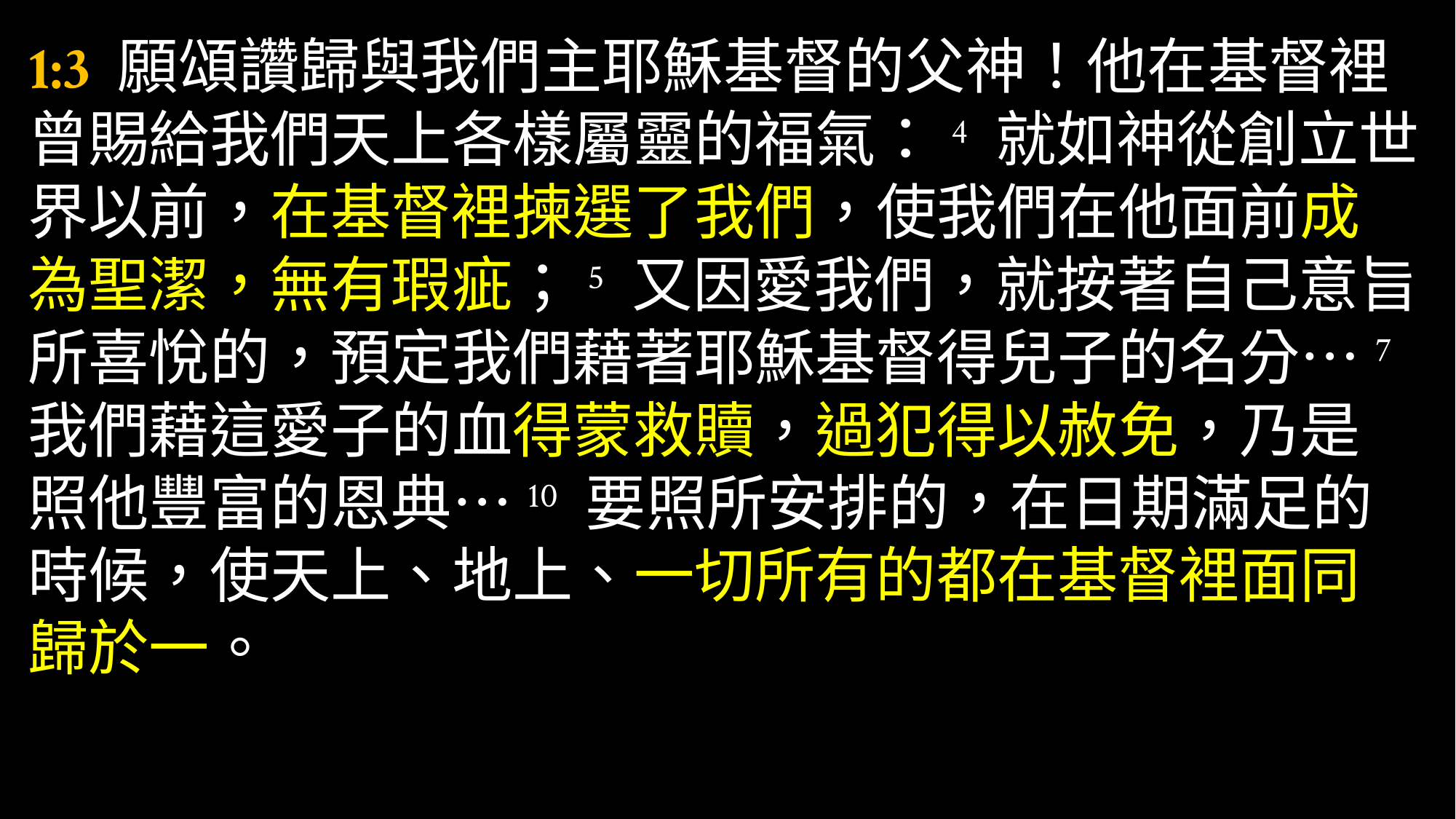

1:3 願頌讚歸與我們主耶穌基督的父神！他在基督裡曾賜給我們天上各樣屬靈的福氣：4 就如神從創立世界以前，在基督裡揀選了我們，使我們在他面前成為聖潔，無有瑕疵；5 又因愛我們，就按著自己意旨所喜悅的，預定我們藉著耶穌基督得兒子的名分…7 我們藉這愛子的血得蒙救贖，過犯得以赦免，乃是照他豐富的恩典…10 要照所安排的，在日期滿足的時候，使天上、地上、一切所有的都在基督裡面同歸於一。